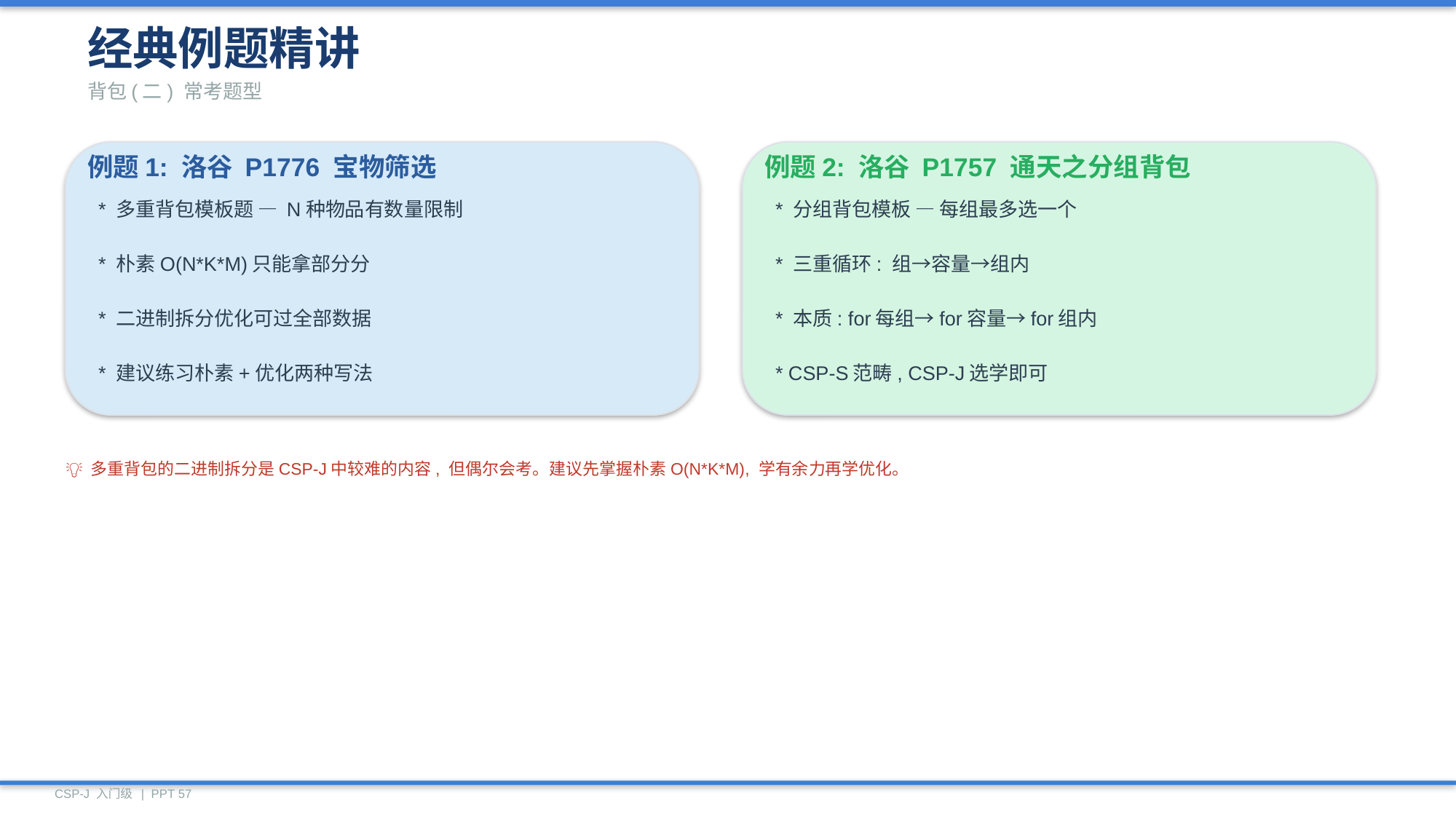

经典例题精讲
背包(二) 常考题型

例题1: 洛谷 P1776 宝物筛选
例题2: 洛谷 P1757 通天之分组背包
* 多重背包模板题 — N种物品有数量限制
* 分组背包模板 — 每组最多选一个
* 朴素O(N*K*M)只能拿部分分
* 三重循环: 组→容量→组内
* 二进制拆分优化可过全部数据
* 本质: for每组→for容量→for组内
* 建议练习朴素+优化两种写法
* CSP-S范畴, CSP-J选学即可
💡 多重背包的二进制拆分是CSP-J中较难的内容, 但偶尔会考。建议先掌握朴素O(N*K*M), 学有余力再学优化。

CSP-J 入门级  |  PPT 57